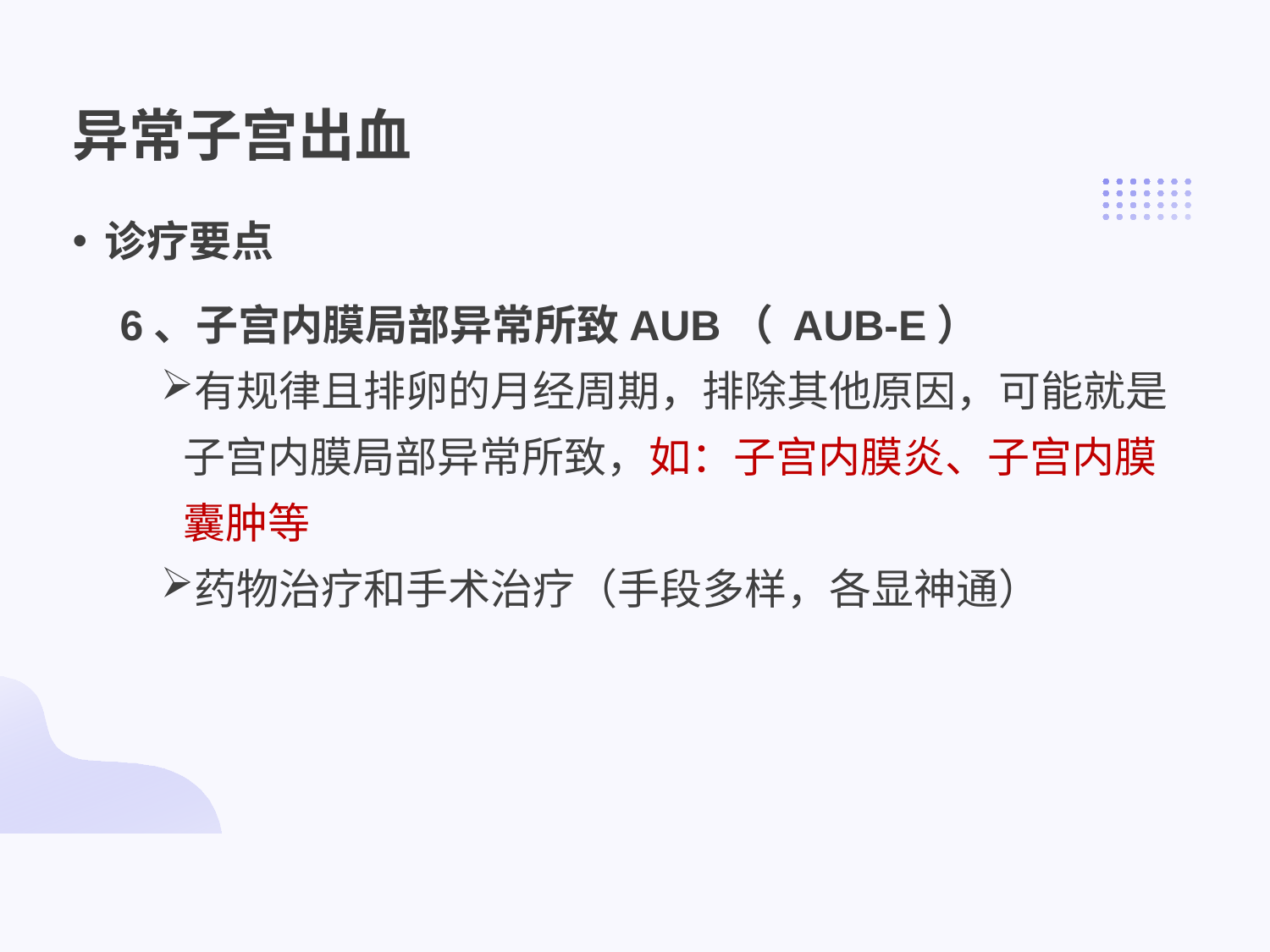

# 异常子宫出血
诊疗要点
    6、子宫内膜局部异常所致AUB（ AUB-E）
有规律且排卵的月经周期，排除其他原因，可能就是子宫内膜局部异常所致，如：子宫内膜炎、子宫内膜囊肿等
药物治疗和手术治疗（手段多样，各显神通）